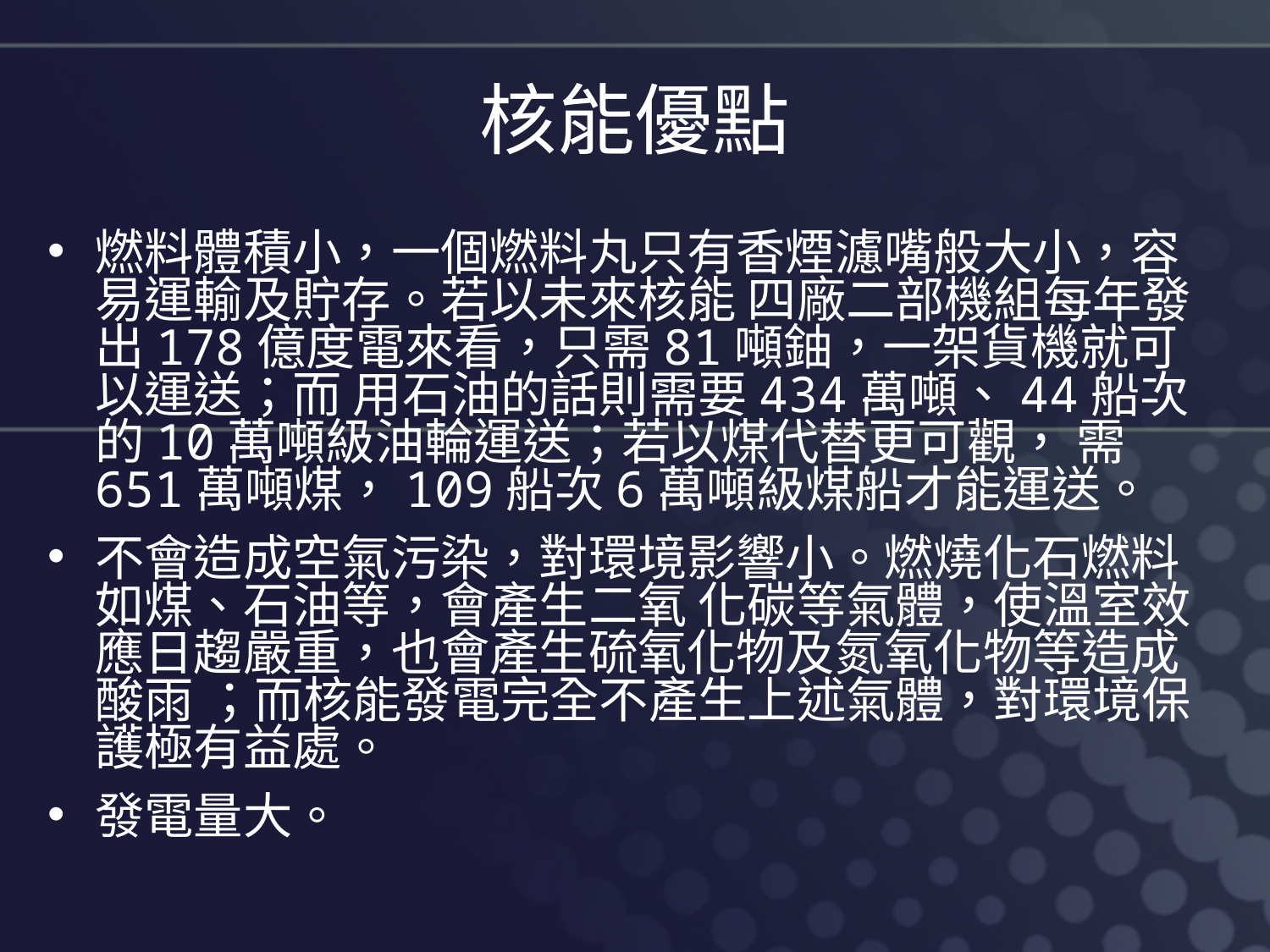

# 核能優點
燃料體積小，一個燃料丸只有香煙濾嘴般大小，容易運輸及貯存。若以未來核能 四廠二部機組每年發出178億度電來看，只需81噸鈾，一架貨機就可以運送；而 用石油的話則需要434萬噸、44船次的10萬噸級油輪運送；若以煤代替更可觀， 需651萬噸煤，109船次6萬噸級煤船才能運送。
不會造成空氣污染，對環境影響小。燃燒化石燃料如煤、石油等，會產生二氧 化碳等氣體，使溫室效應日趨嚴重，也會產生硫氧化物及氮氧化物等造成酸雨 ；而核能發電完全不產生上述氣體，對環境保護極有益處。
發電量大。